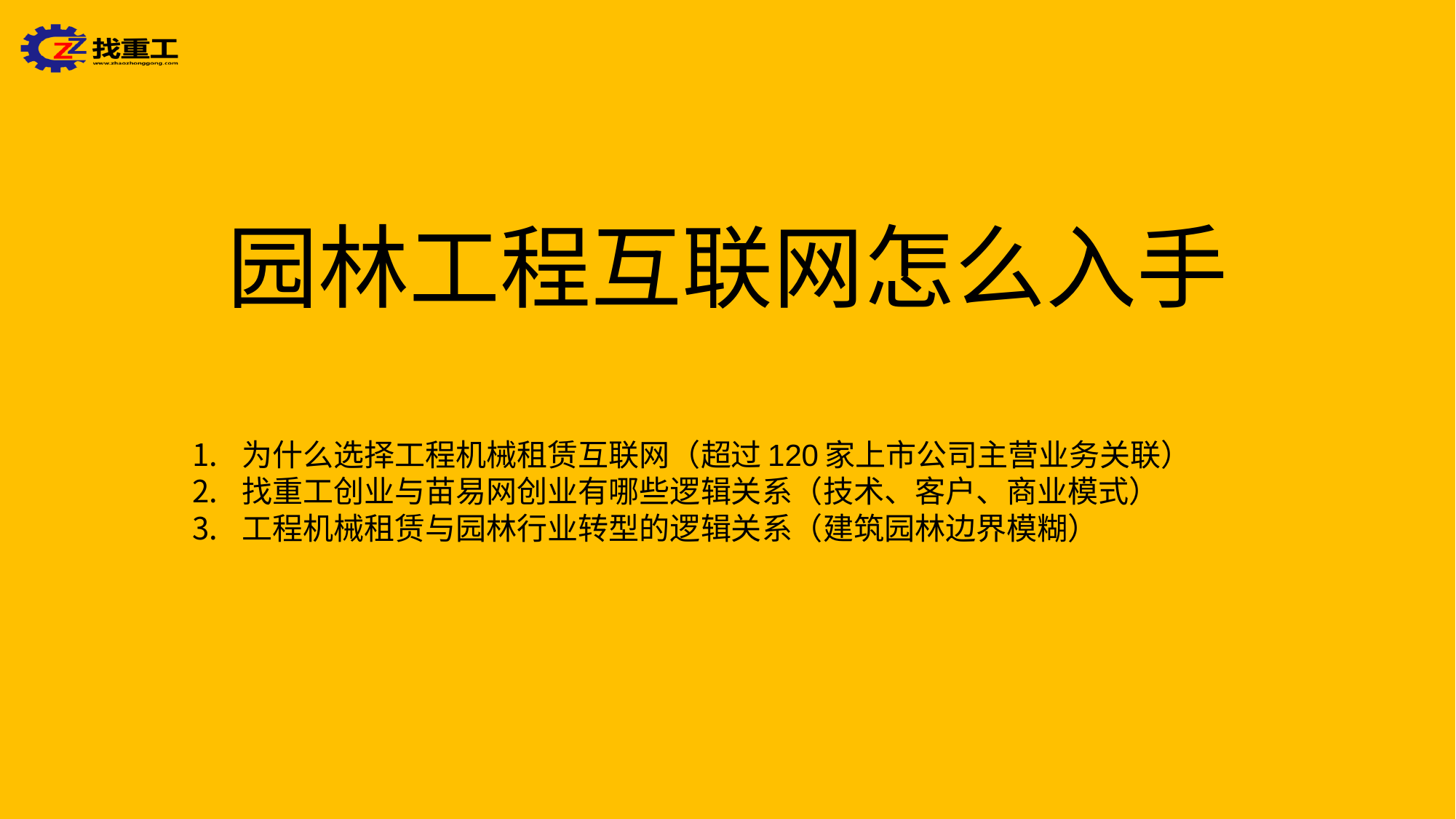

# 园林工程互联网怎么入手
为什么选择工程机械租赁互联网（超过120家上市公司主营业务关联）
找重工创业与苗易网创业有哪些逻辑关系（技术、客户、商业模式）
工程机械租赁与园林行业转型的逻辑关系（建筑园林边界模糊）